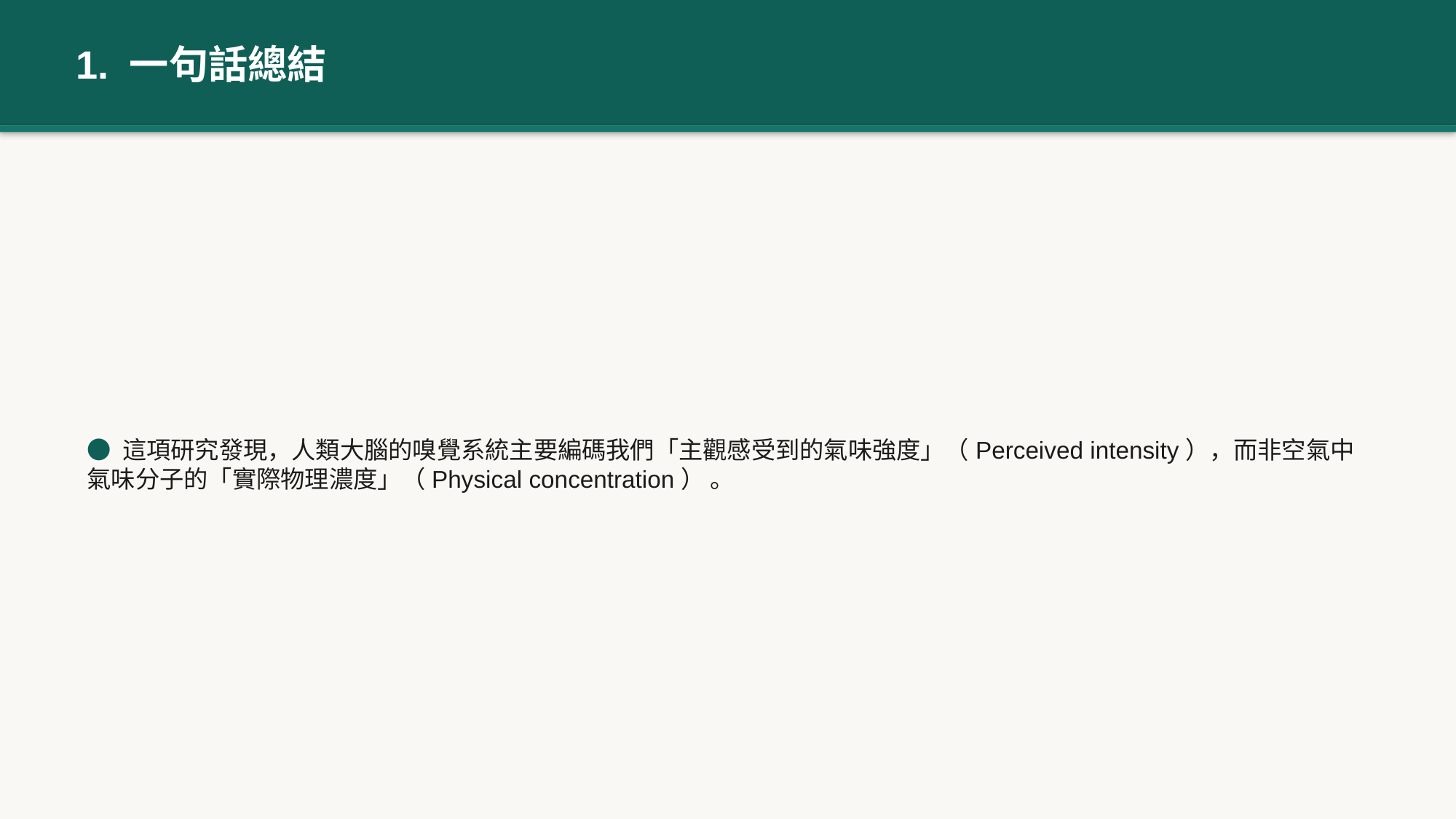

1. 一句話總結

● 這項研究發現，人類大腦的嗅覺系統主要編碼我們「主觀感受到的氣味強度」（Perceived intensity），而非空氣中氣味分子的「實際物理濃度」（Physical concentration） 。